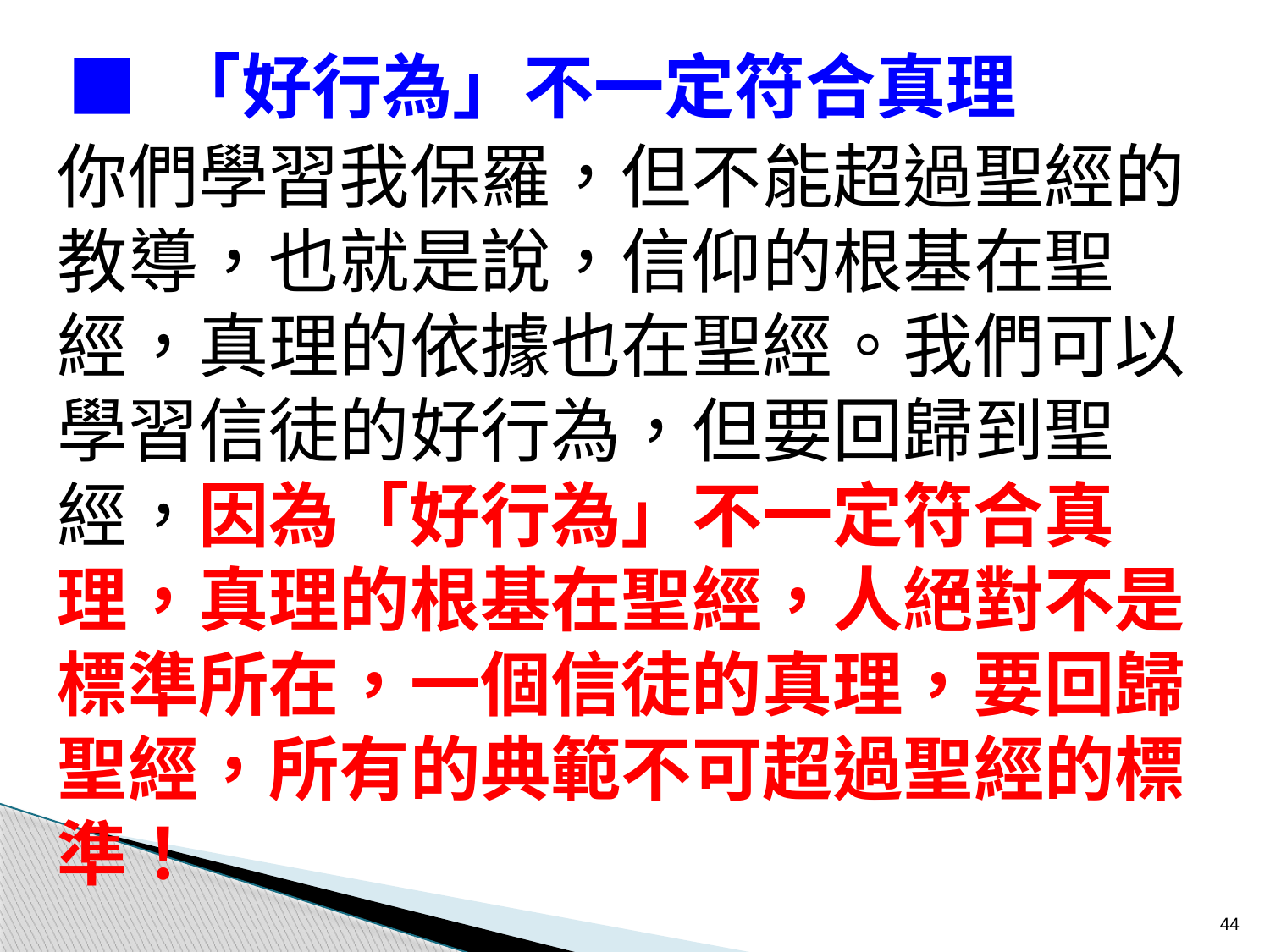

■ 「好行為」不一定符合真理
你們學習我保羅，但不能超過聖經的教導，也就是說，信仰的根基在聖經，真理的依據也在聖經。我們可以學習信徒的好行為，但要回歸到聖經，因為「好行為」不一定符合真理，真理的根基在聖經，人絕對不是標準所在，一個信徒的真理，要回歸聖經，所有的典範不可超過聖經的標準！
44